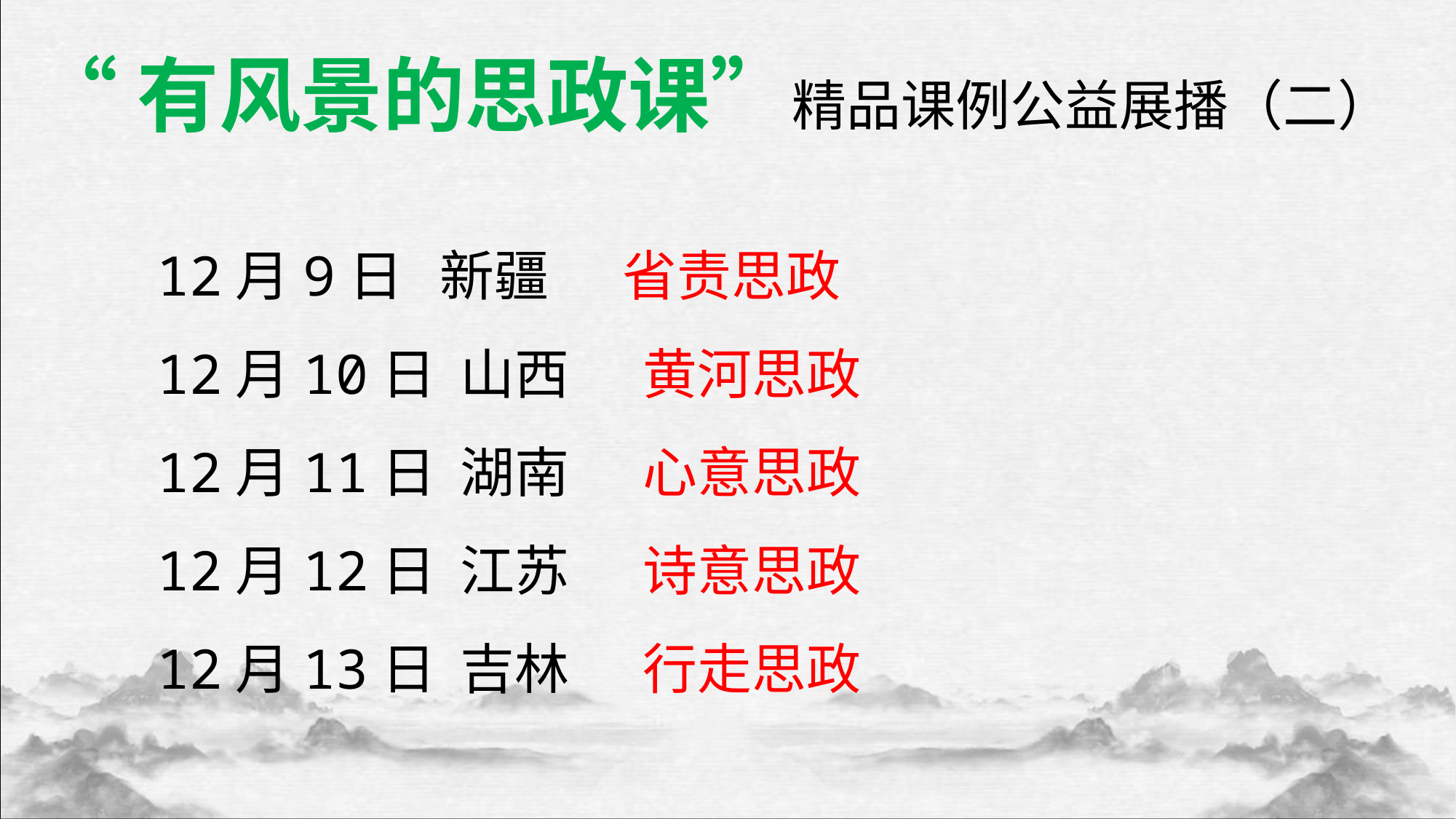

“有风景的思政课”精品课例公益展播（二）
12月9日   新疆      省责思政
12月10日  山西      黄河思政
12月11日  湖南      心意思政
12月12日  江苏      诗意思政
12月13日  吉林      行走思政